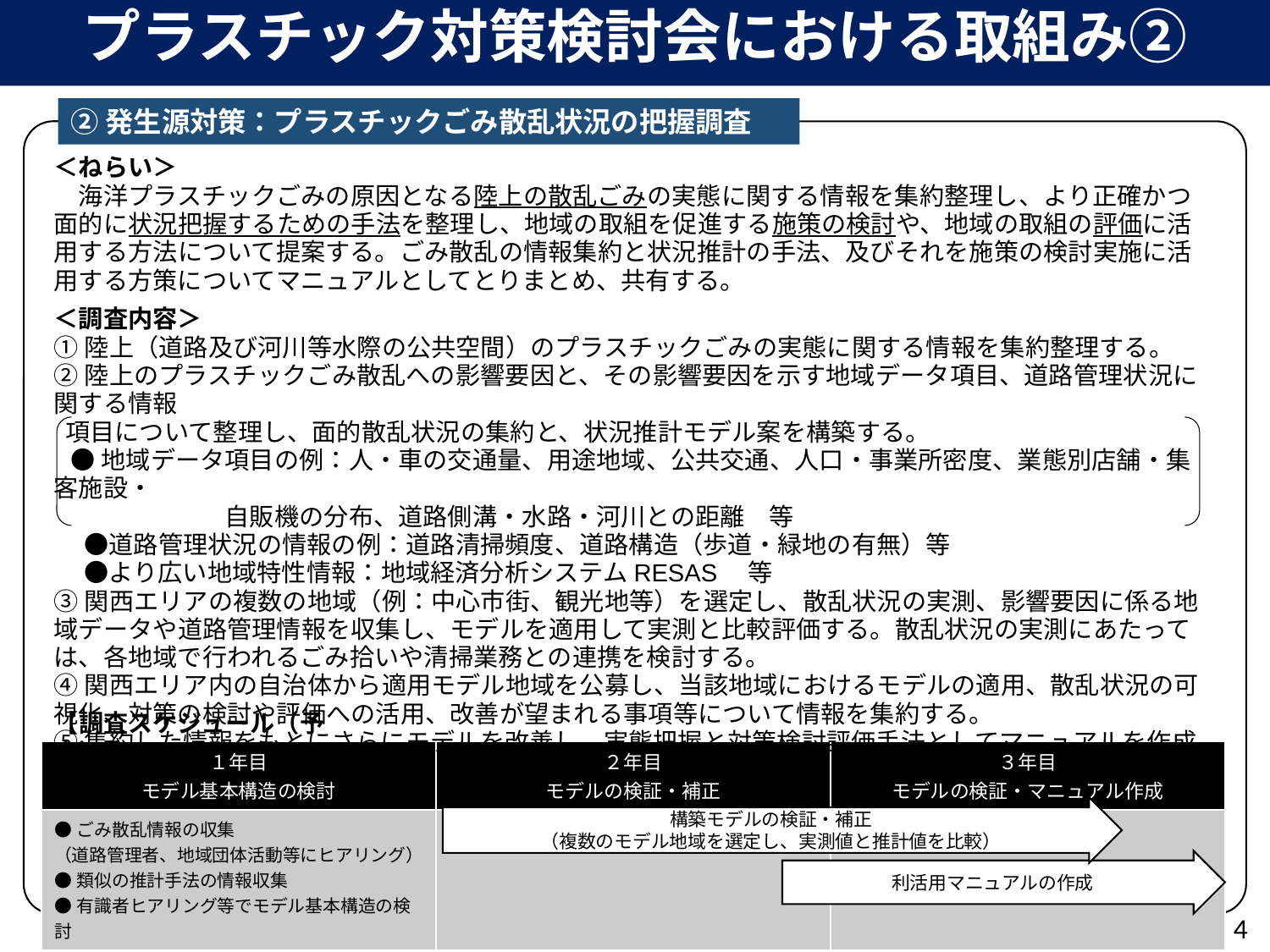

プラスチック対策検討会における取組み②
②発生源対策：プラスチックごみ散乱状況の把握調査

＜ねらい＞
　海洋プラスチックごみの原因となる陸上の散乱ごみの実態に関する情報を集約整理し、より正確かつ面的に状況把握するための手法を整理し、地域の取組を促進する施策の検討や、地域の取組の評価に活用する方法について提案する。ごみ散乱の情報集約と状況推計の手法、及びそれを施策の検討実施に活用する方策についてマニュアルとしてとりまとめ、共有する。
＜調査内容＞
①陸上（道路及び河川等水際の公共空間）のプラスチックごみの実態に関する情報を集約整理する。
②陸上のプラスチックごみ散乱への影響要因と、その影響要因を示す地域データ項目、道路管理状況に関する情報
 項目について整理し、面的散乱状況の集約と、状況推計モデル案を構築する。
   ●地域データ項目の例：人・車の交通量、用途地域、公共交通、人口・事業所密度、業態別店舗・集客施設・
                              自販機の分布、道路側溝・水路・河川との距離　等
　 ●道路管理状況の情報の例：道路清掃頻度、道路構造（歩道・緑地の有無）等
　 ●より広い地域特性情報：地域経済分析システムRESAS　等
③関西エリアの複数の地域（例：中心市街、観光地等）を選定し、散乱状況の実測、影響要因に係る地域データや道路管理情報を収集し、モデルを適用して実測と比較評価する。散乱状況の実測にあたっては、各地域で行われるごみ拾いや清掃業務との連携を検討する。
④関西エリア内の自治体から適用モデル地域を公募し、当該地域におけるモデルの適用、散乱状況の可視化、対策の検討や評価への活用、改善が望まれる事項等について情報を集約する。
⑤集約した情報をもとにさらにモデルを改善し、実態把握と対策検討評価手法としてマニュアルを作成する。

【調査スケジュール（予定）】
| １年目 モデル基本構造の検討 | ２年目 モデルの検証・補正 | ３年目 モデルの検証・マニュアル作成 |
| --- | --- | --- |
| ●ごみ散乱情報の収集 （道路管理者、地域団体活動等にヒアリング） ●類似の推計手法の情報収集 ●有識者ヒアリング等でモデル基本構造の検討 |  |  |
構築モデルの検証・補正
（複数のモデル地域を選定し、実測値と推計値を比較）
利活用マニュアルの作成
4